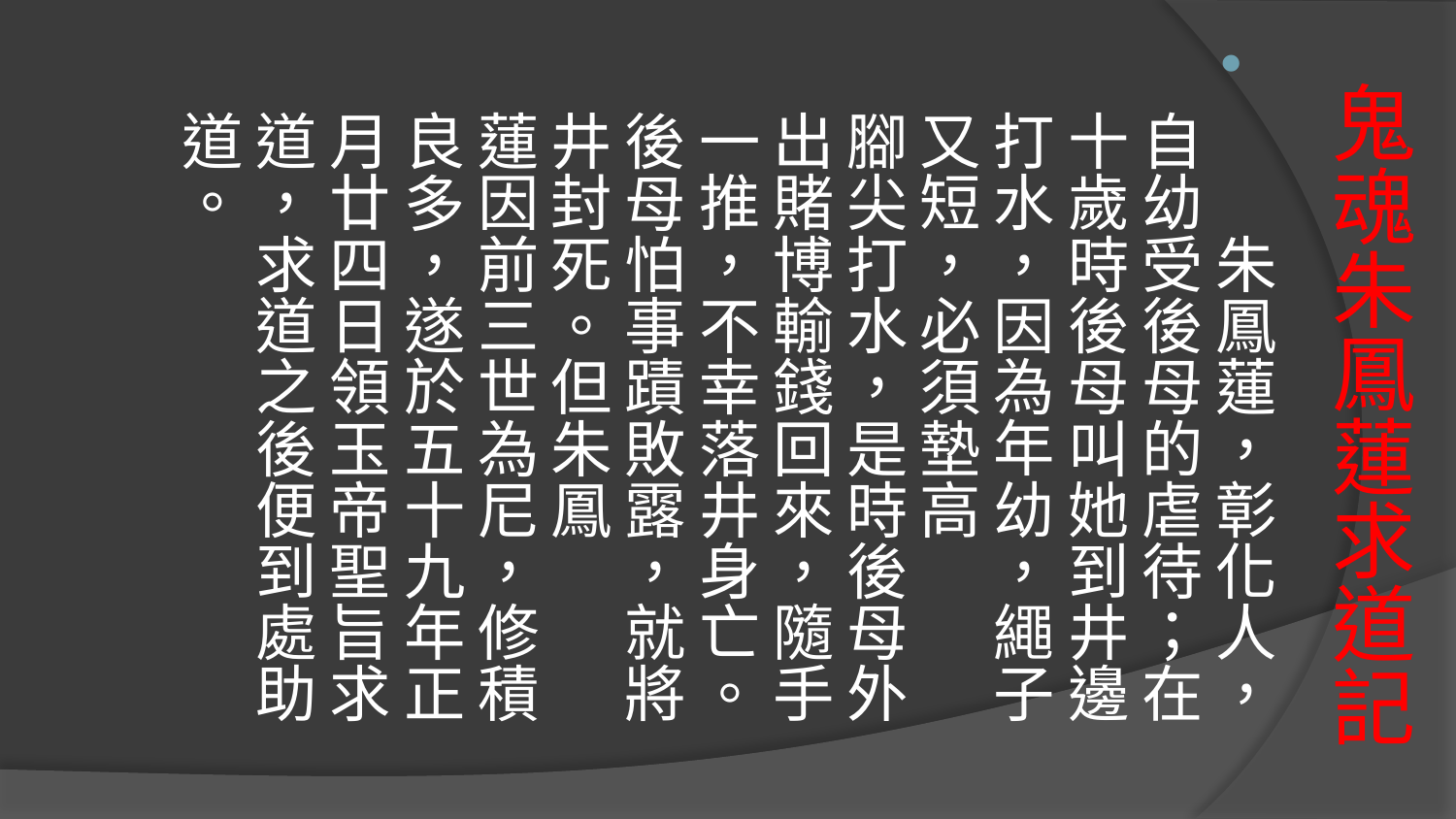

朱鳳蓮，彰化人，自幼受後母的虐待；在十歲時後母叫她到井邊打水，因為年幼，繩子又短，必須墊高
腳尖打水，是時後母外出賭博輸錢回來，隨手一推，不幸落井身亡。後母怕事蹟敗露，就將井封死。但朱鳳
蓮因前三世為尼，修積良多，遂於五十九年正月廿四日領玉帝聖旨求道，求道之後便到處助道。
# 鬼魂朱鳳蓮求道記